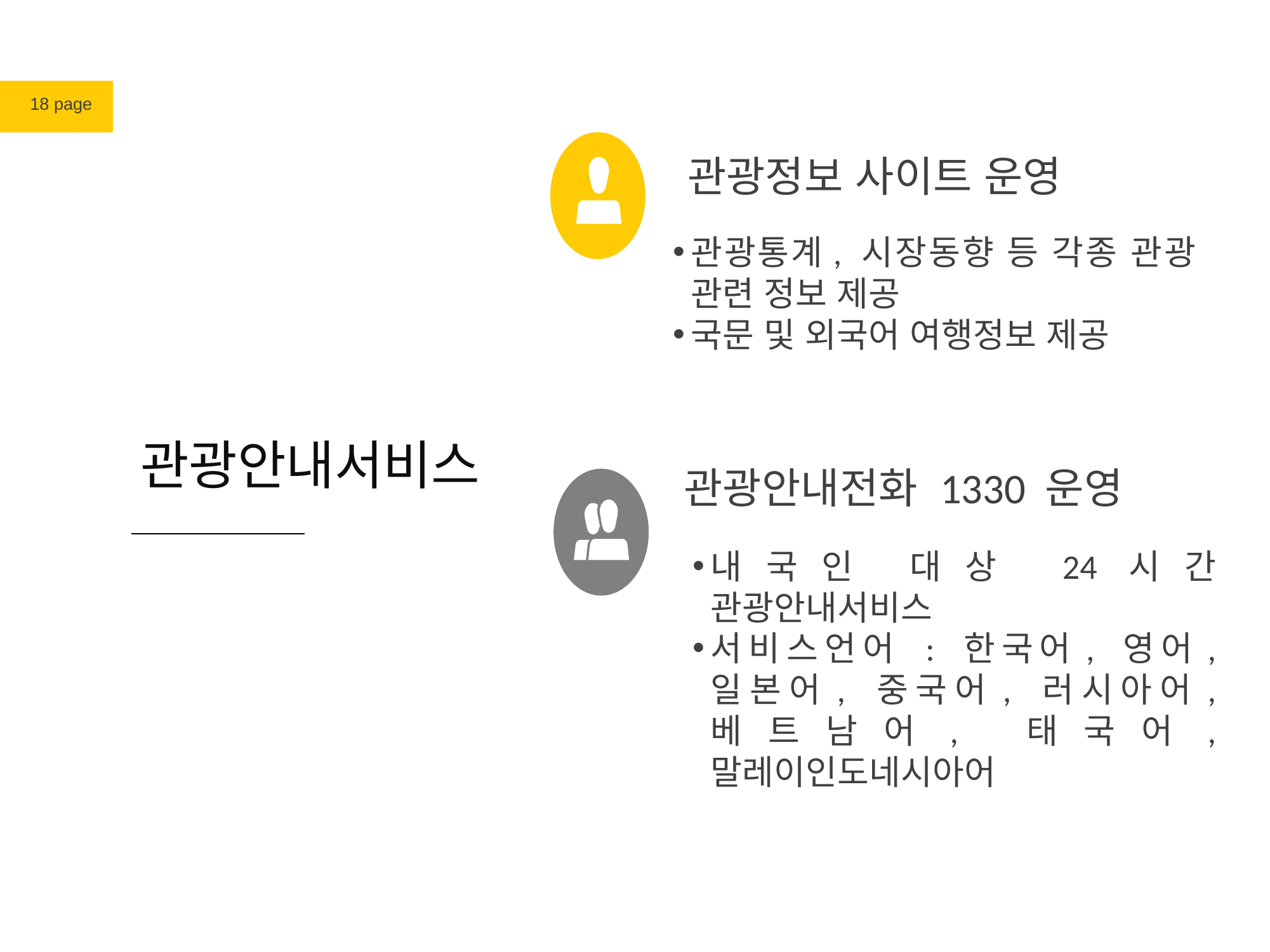

18 page

관광정보 사이트 운영
관광통계, 시장동향 등 각종 관광 관련 정보 제공
국문 및 외국어 여행정보 제공

관광안내서비스
관광안내전화 1330 운영
내국인 대상 24시간 관광안내서비스
서비스언어 : 한국어, 영어, 일본어, 중국어, 러시아어, 베트남어, 태국어, 말레이인도네시아어